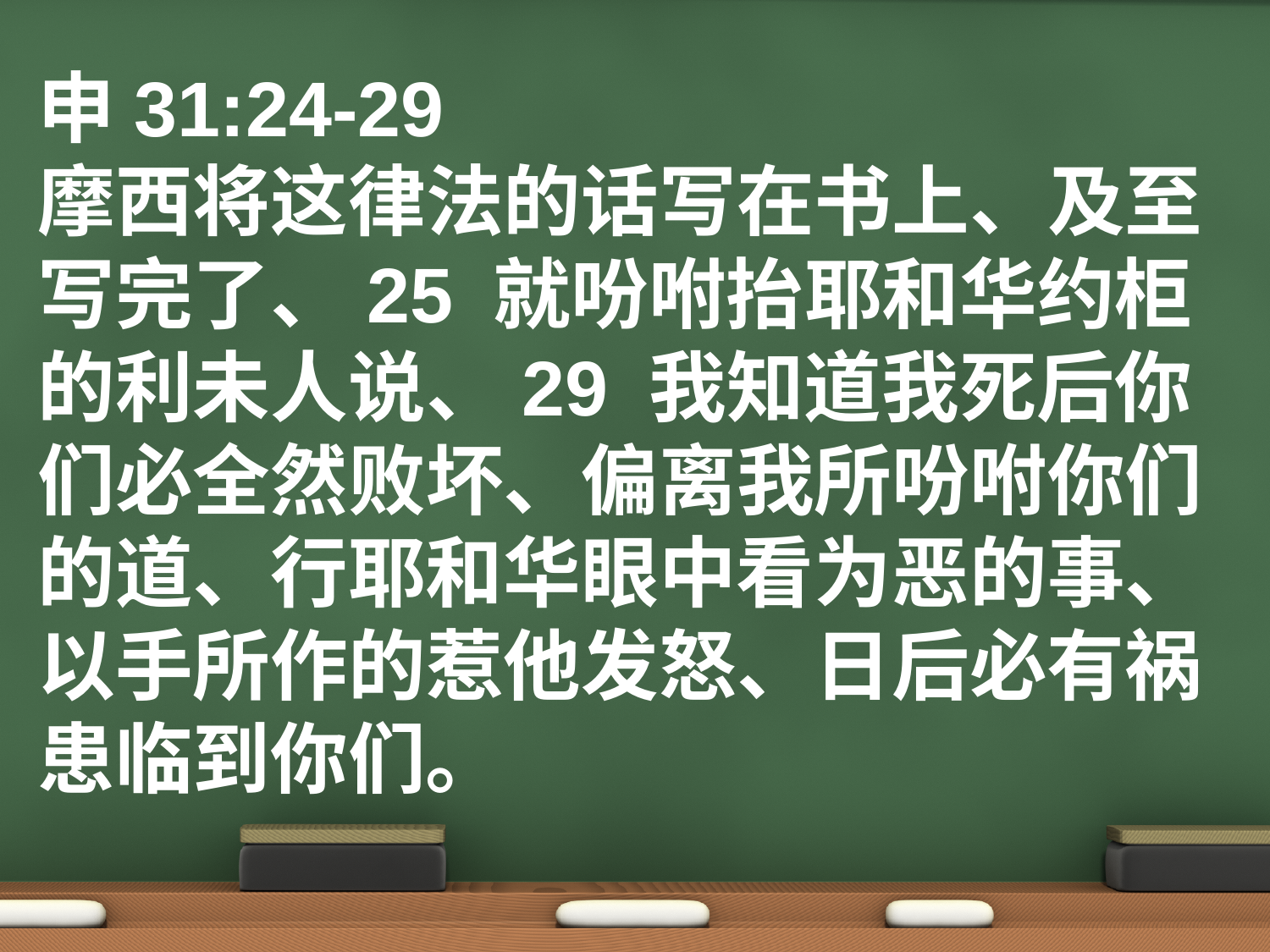

申31:24-29
摩西将这律法的话写在书上、及至写完了、25 就吩咐抬耶和华约柜的利未人说、29 我知道我死后你们必全然败坏、偏离我所吩咐你们的道、行耶和华眼中看为恶的事、以手所作的惹他发怒、日后必有祸患临到你们。